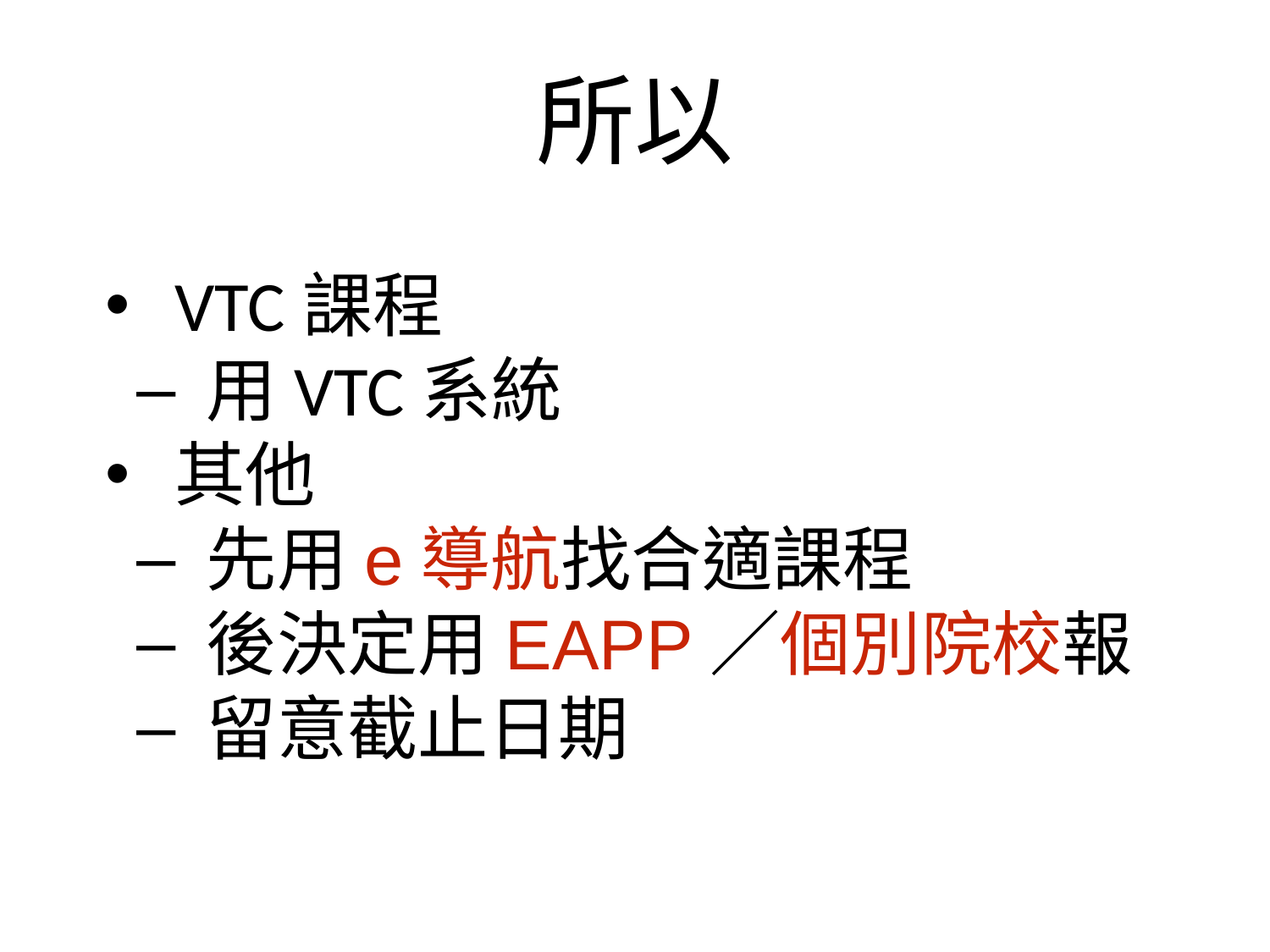

# 所以
VTC課程
用VTC系統
其他
先用e導航找合適課程
後決定用EAPP／個別院校報
留意截止日期